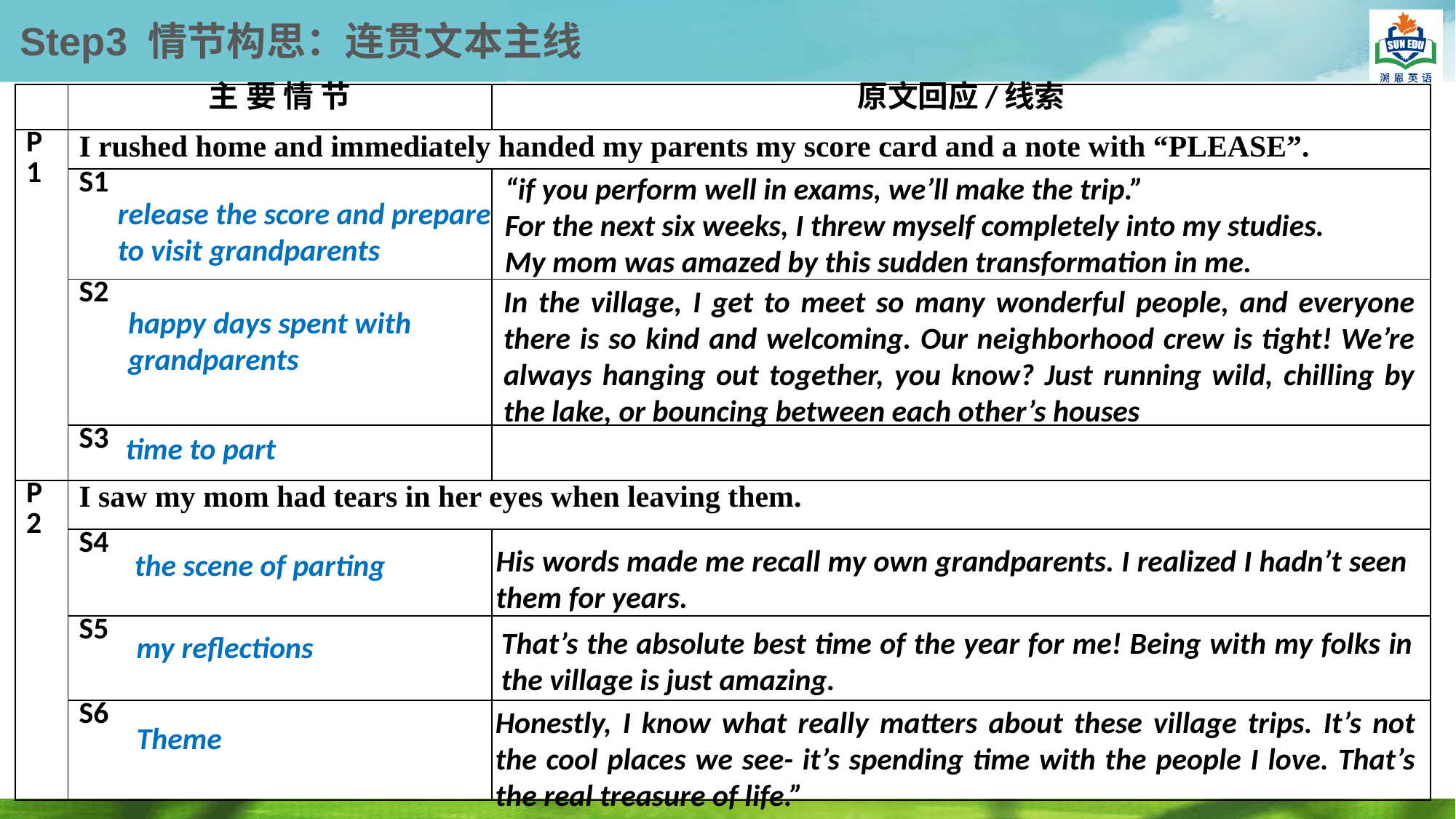

Step3 情节构思：连贯文本主线
|  | 主 要 情 节 | 原文回应/线索 |
| --- | --- | --- |
| P1 | I rushed home and immediately handed my parents my score card and a note with “PLEASE”. |  |
|  | S1 |  |
|  | S2 |  |
|  | S3 |  |
| P2 | I saw my mom had tears in her eyes when leaving them. |  |
|  | S4 |  |
|  | S5 |  |
|  | S6 |  |
“if you perform well in exams, we’ll make the trip.”
For the next six weeks, I threw myself completely into my studies. My mom was amazed by this sudden transformation in me.
release the score and prepare to visit grandparents
In the village, I get to meet so many wonderful people, and everyone there is so kind and welcoming. Our neighborhood crew is tight! We’re always hanging out together, you know? Just running wild, chilling by the lake, or bouncing between each other’s houses
happy days spent with grandparents
time to part
His words made me recall my own grandparents. I realized I hadn’t seen them for years.
the scene of parting
That’s the absolute best time of the year for me! Being with my folks in the village is just amazing.
my reflections
Honestly, I know what really matters about these village trips. It’s not the cool places we see- it’s spending time with the people I love. That’s the real treasure of life.”
Theme